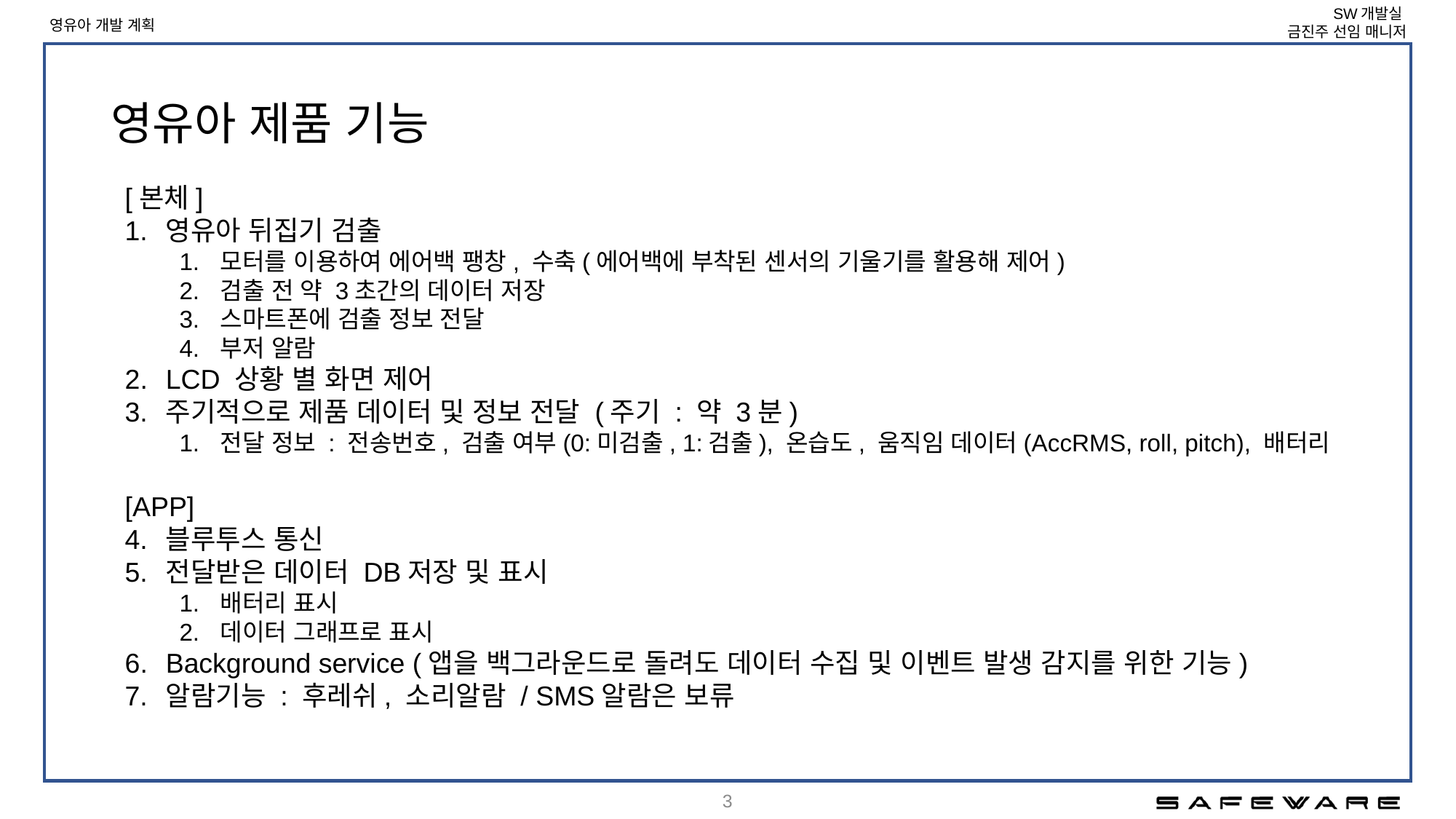

# 영유아 제품 기능
[본체]
영유아 뒤집기 검출
모터를 이용하여 에어백 팽창, 수축(에어백에 부착된 센서의 기울기를 활용해 제어)
검출 전 약 3초간의 데이터 저장
스마트폰에 검출 정보 전달
부저 알람
LCD 상황 별 화면 제어
주기적으로 제품 데이터 및 정보 전달 (주기 : 약 3분)
전달 정보 : 전송번호, 검출 여부(0:미검출, 1:검출), 온습도, 움직임 데이터(AccRMS, roll, pitch), 배터리

[APP]
블루투스 통신
전달받은 데이터 DB저장 및 표시
배터리 표시
데이터 그래프로 표시
Background service (앱을 백그라운드로 돌려도 데이터 수집 및 이벤트 발생 감지를 위한 기능)
알람기능 : 후레쉬, 소리알람 / SMS알람은 보류
3